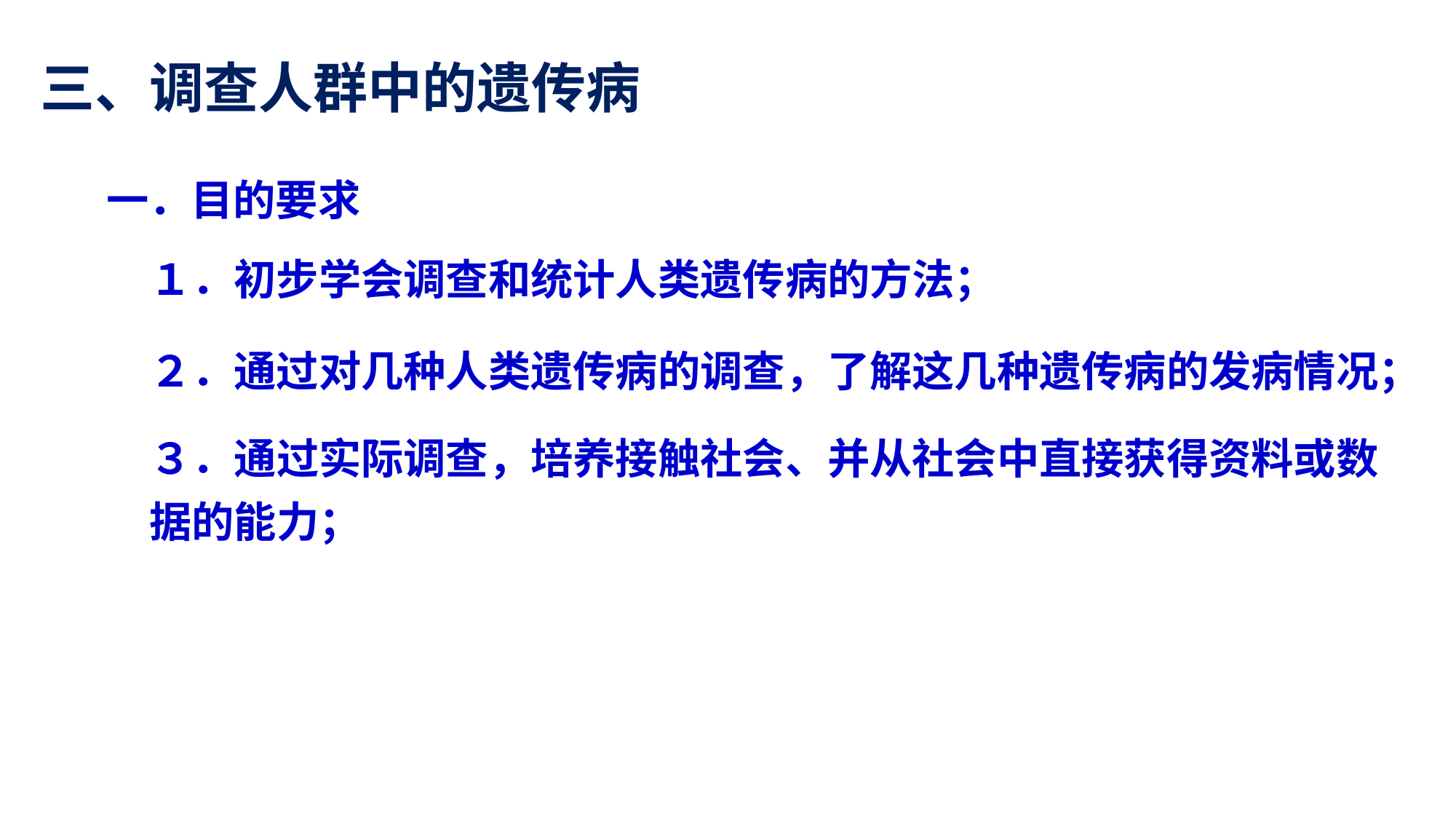

三、调查人群中的遗传病
一．目的要求
１．初步学会调查和统计人类遗传病的方法；
２．通过对几种人类遗传病的调查，了解这几种遗传病的发病情况；
３．通过实际调查，培养接触社会、并从社会中直接获得资料或数据的能力；